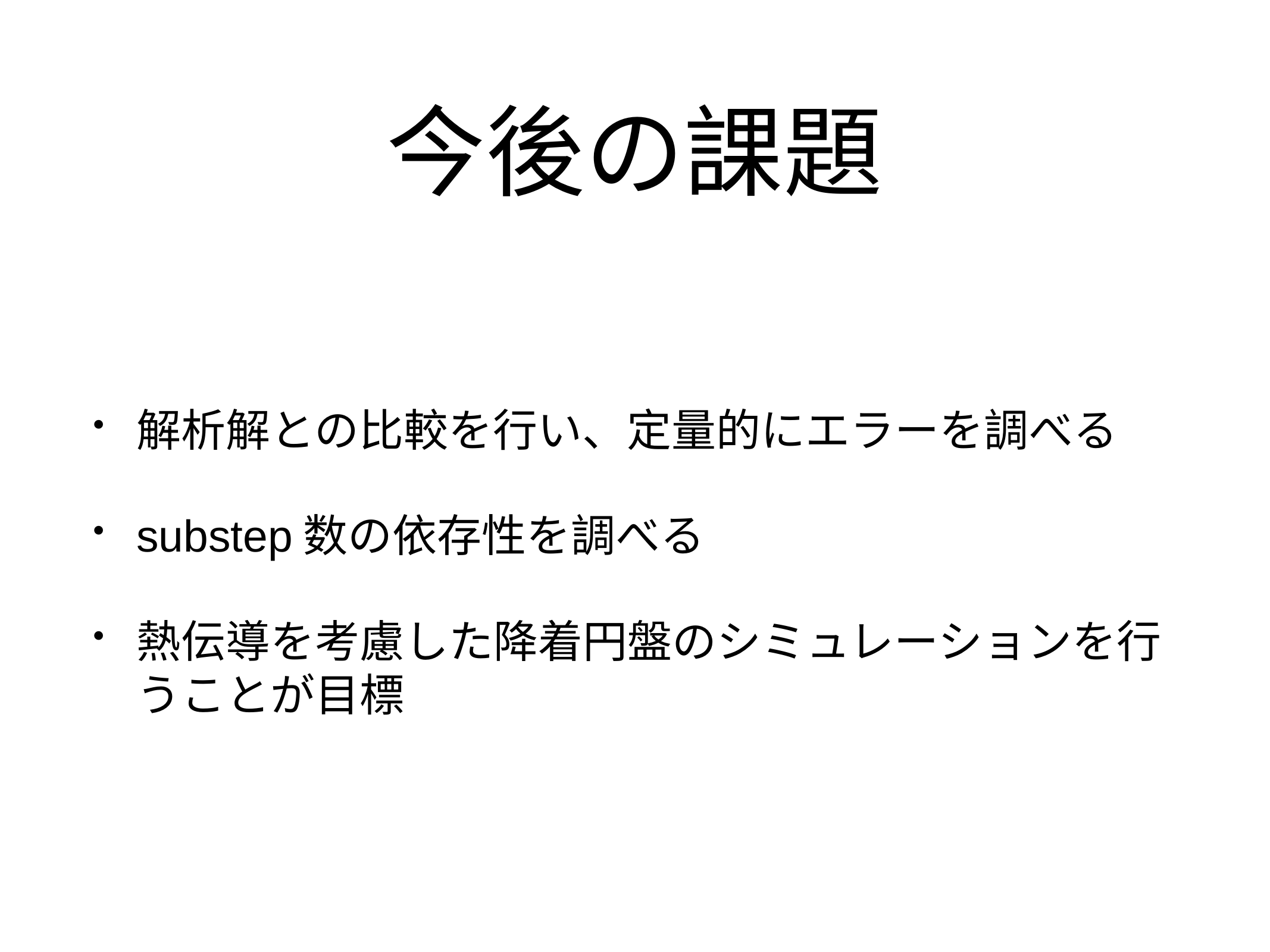

解析解との比較を行い、定量的にエラーを調べる
substep数の依存性を調べる
熱伝導を考慮した降着円盤のシミュレーションを行うことが目標
# 今後の課題